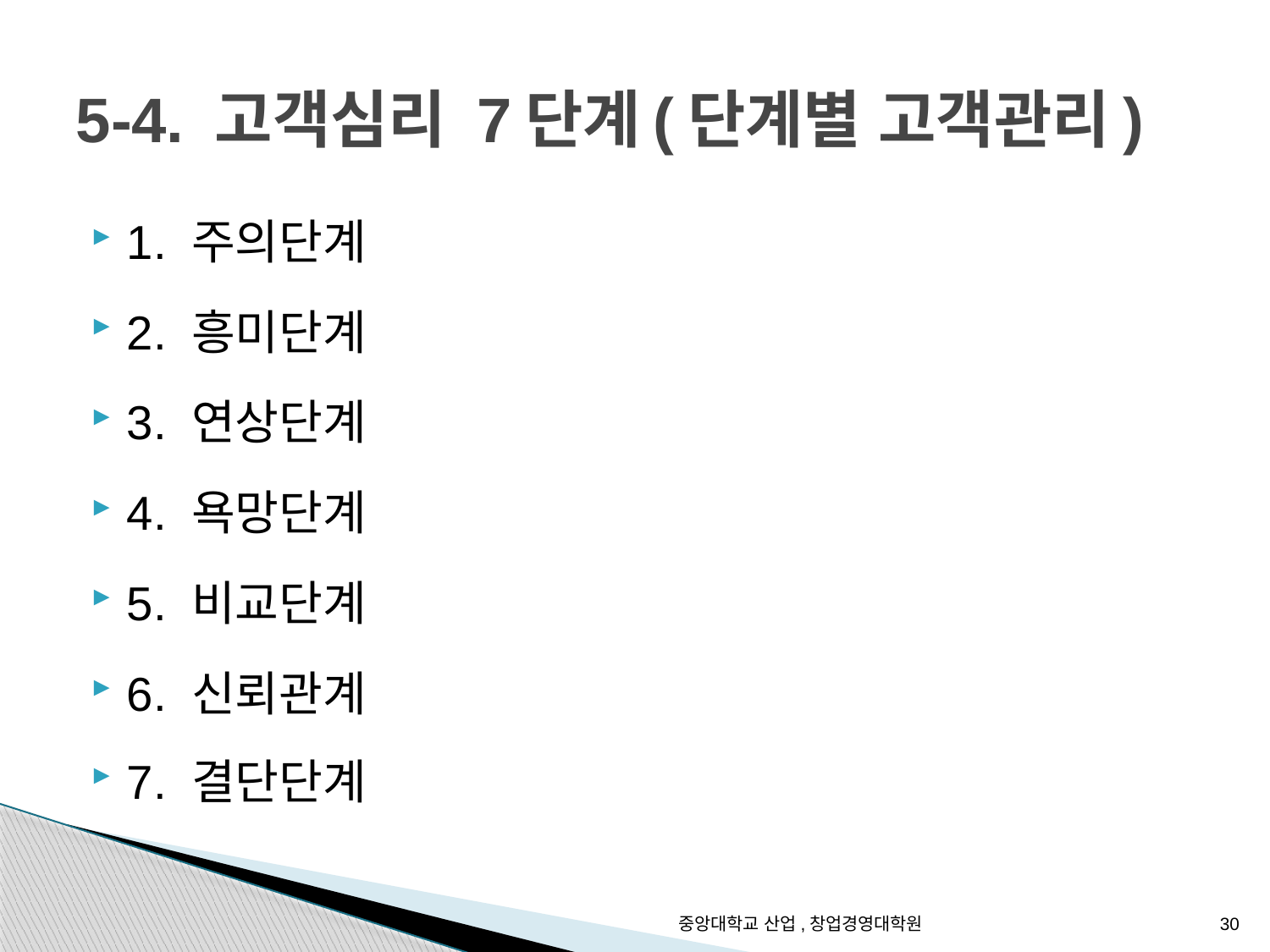

# 5-4. 고객심리 7단계(단계별 고객관리)
1. 주의단계

2. 흥미단계

3. 연상단계

4. 욕망단계

5. 비교단계

6. 신뢰관계

7. 결단단계
중앙대학교 산업,창업경영대학원
30